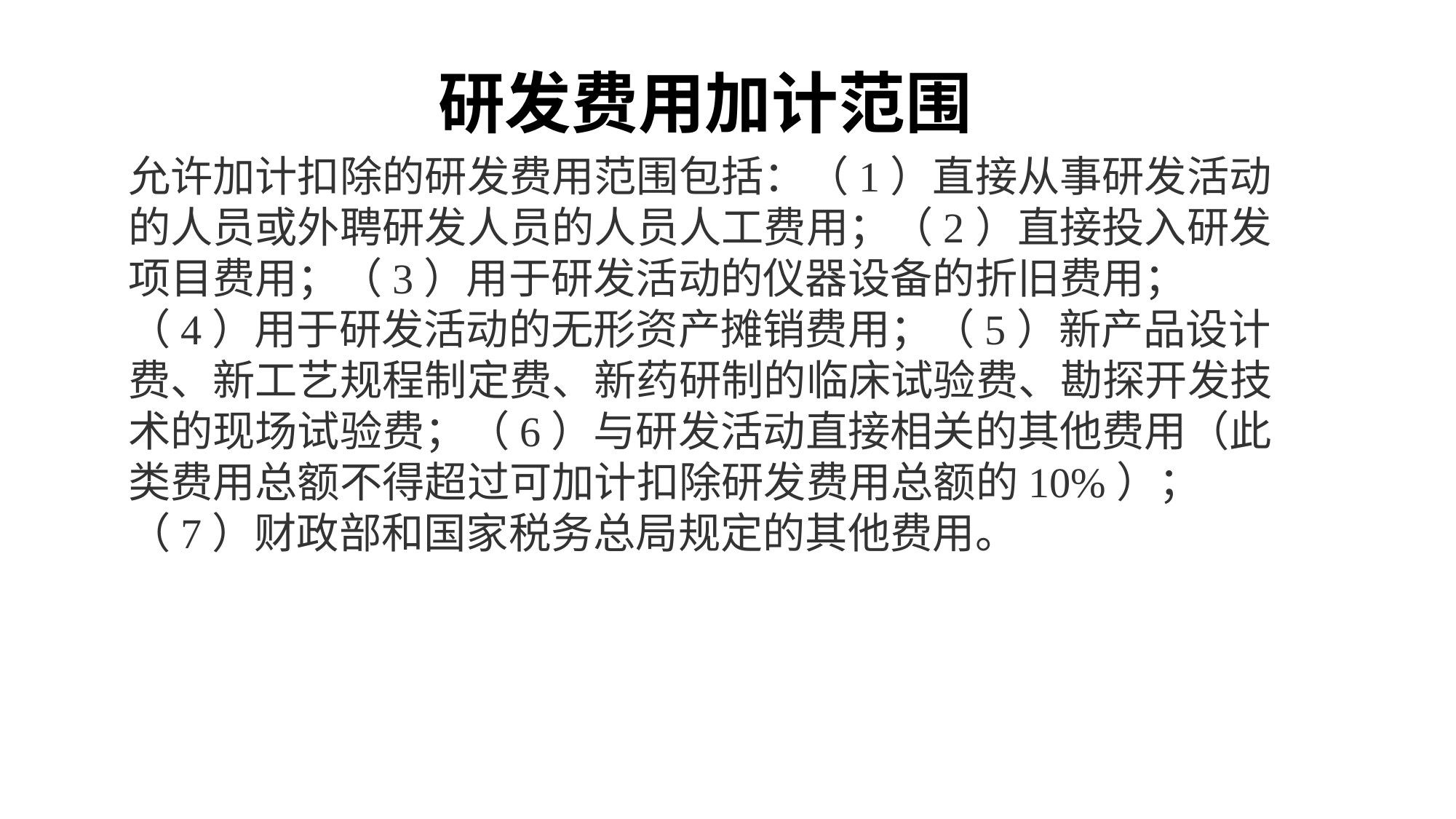

# 研发费用加计范围
允许加计扣除的研发费用范围包括：（1）直接从事研发活动的人员或外聘研发人员的人员人工费用；（2）直接投入研发项目费用；（3）用于研发活动的仪器设备的折旧费用；（4）用于研发活动的无形资产摊销费用；（5）新产品设计费、新工艺规程制定费、新药研制的临床试验费、勘探开发技术的现场试验费；（6）与研发活动直接相关的其他费用（此类费用总额不得超过可加计扣除研发费用总额的10%）；（7）财政部和国家税务总局规定的其他费用。